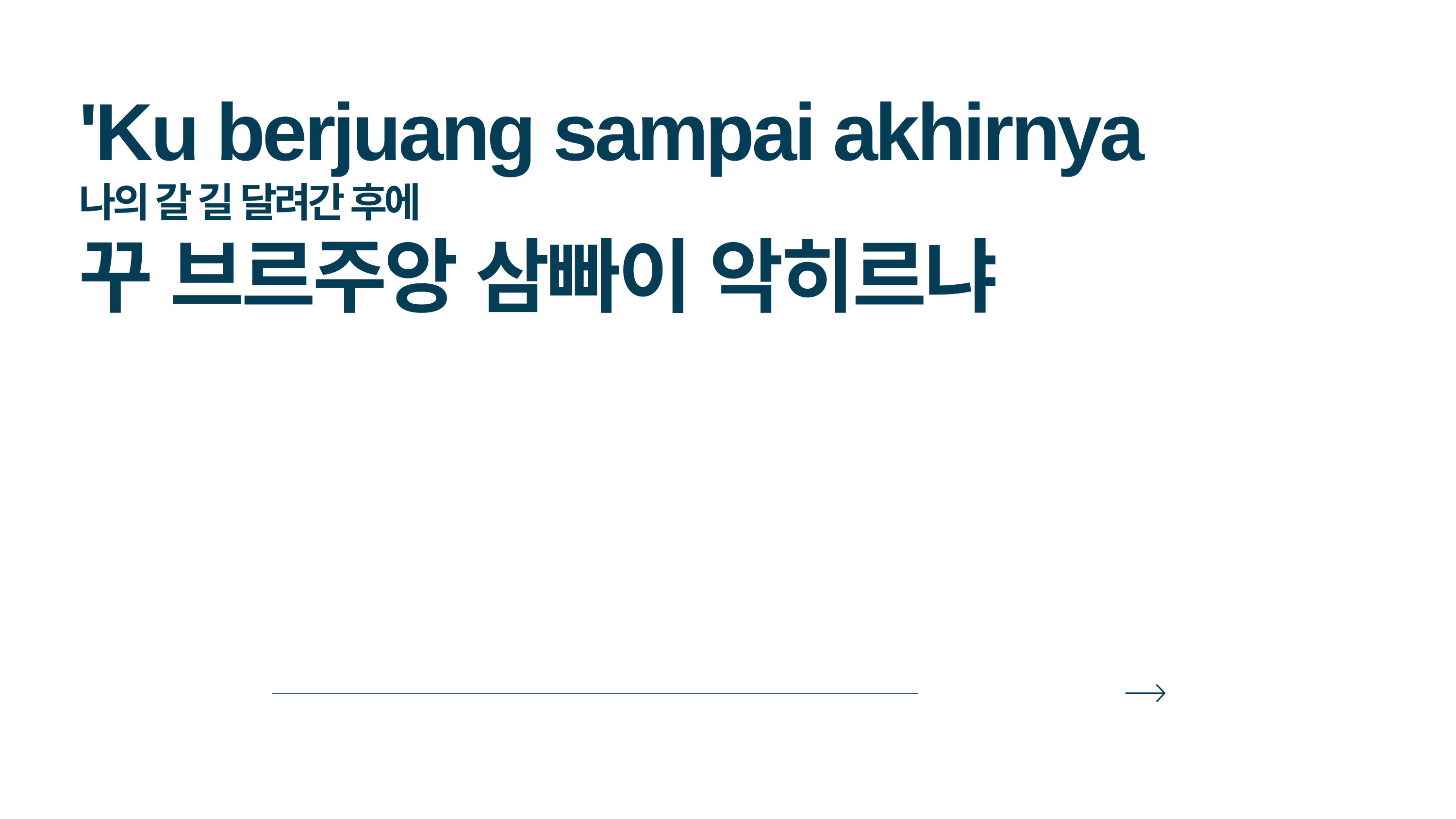

'Ku berjuang sampai akhirnya
나의 갈 길 달려간 후에
꾸 브르주앙 삼빠이 악히르냐